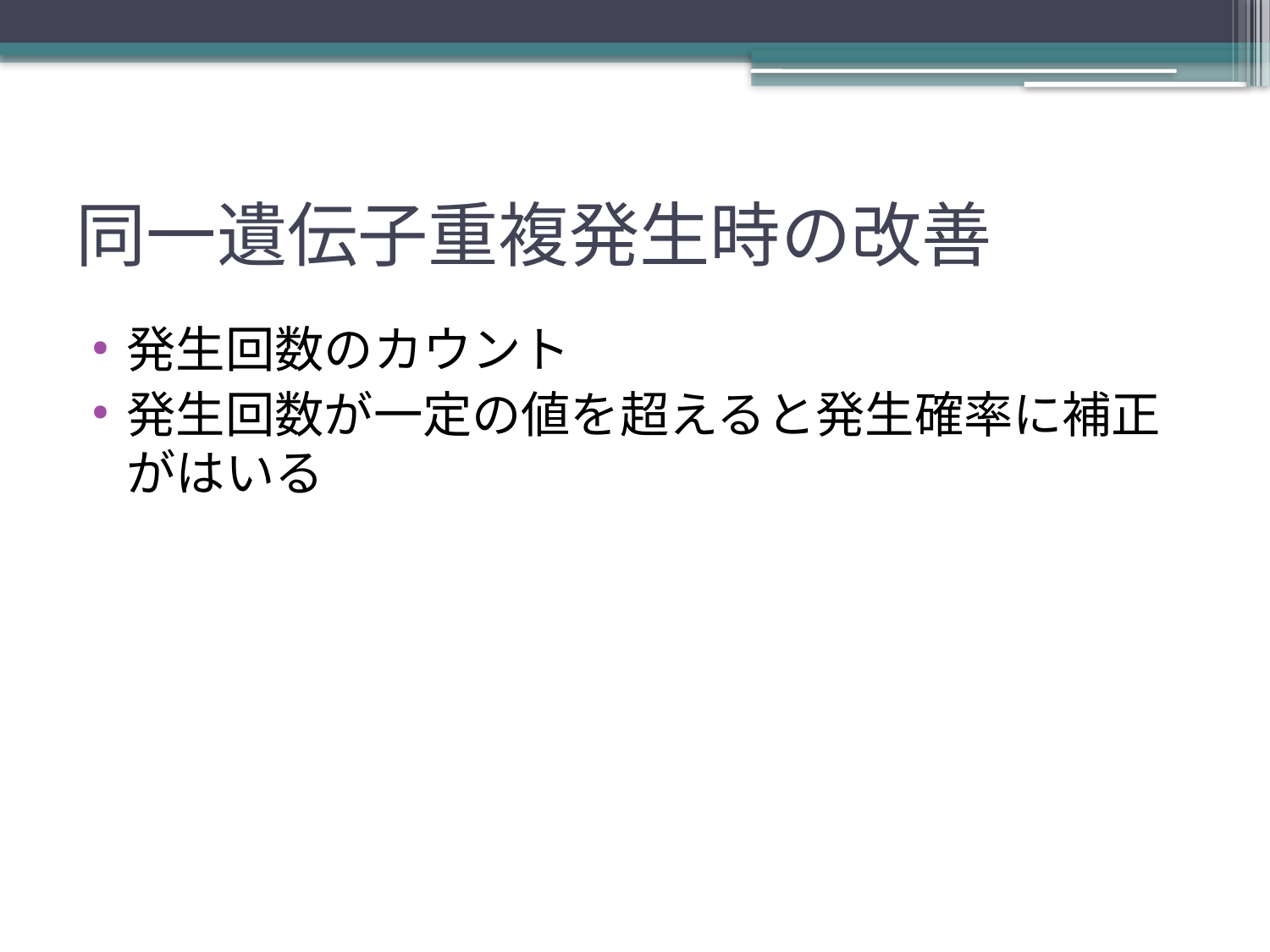

# 同一遺伝子重複発生時の改善
発生回数のカウント
発生回数が一定の値を超えると発生確率に補正がはいる